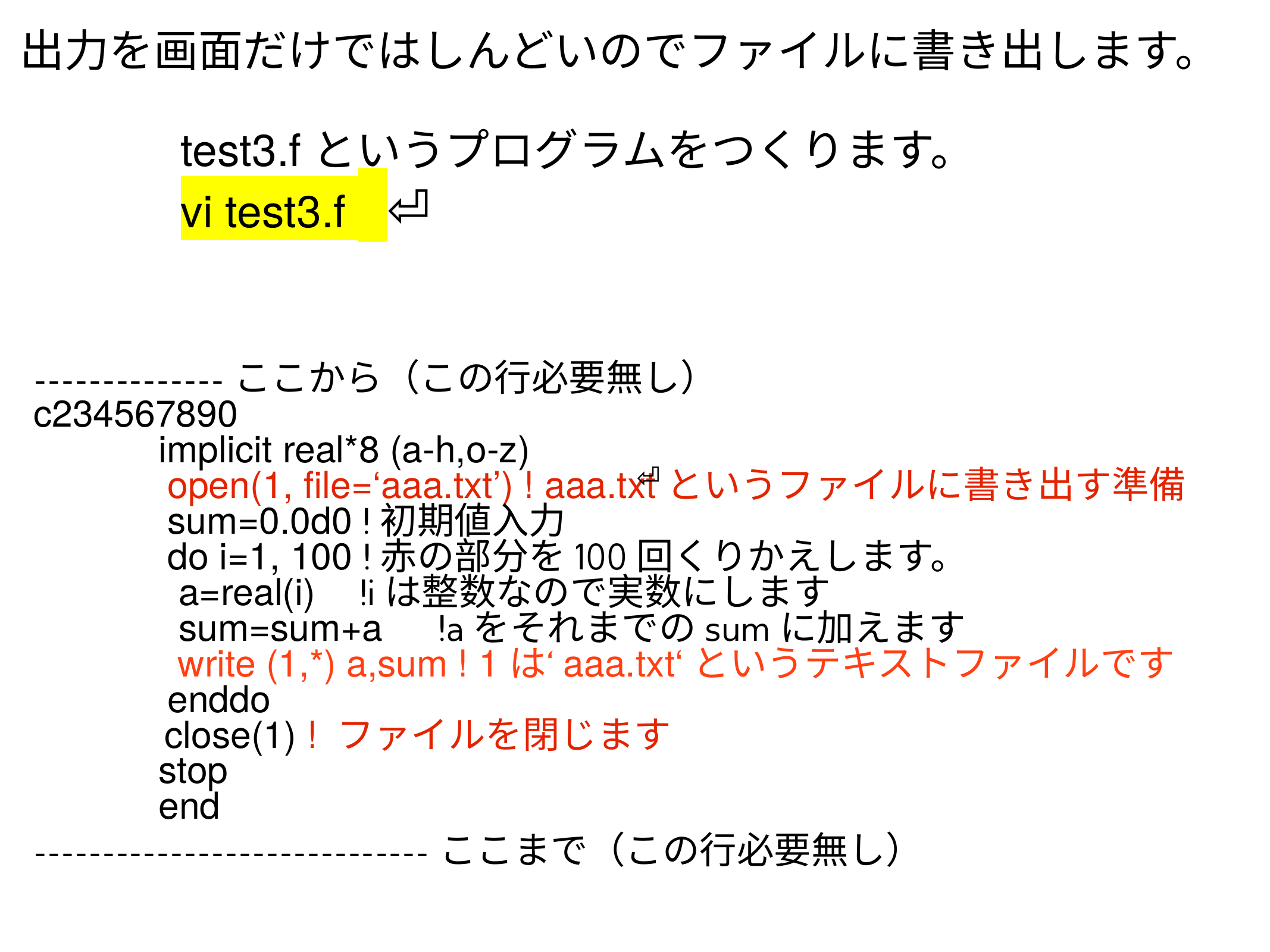

# 出力を画面だけではしんどいのでファイルに書き出します。
test3.fというプログラムをつくります。
vi test3.f   ⏎
--------------ここから（この行必要無し）
c234567890
            implicit real*8 (a-h,o-z)
            open(1, file=‘aaa.txt’) ! aaa.txtというファイルに書き出す準備
            sum=0.0d0 !初期値入力
            do i=1, 100 !赤の部分を100回くりかえします。
             a=real(i)    !iは整数なので実数にします
             sum=sum+a　!aをそれまでのsumに加えます
             write (1,*) a,sum ! 1は‘aaa.txt‘というテキストファイルです
            enddo
　　　 close(1) ! ファイルを閉じます
            stop
            end
-----------------------------ここまで（この行必要無し）
   ⏎